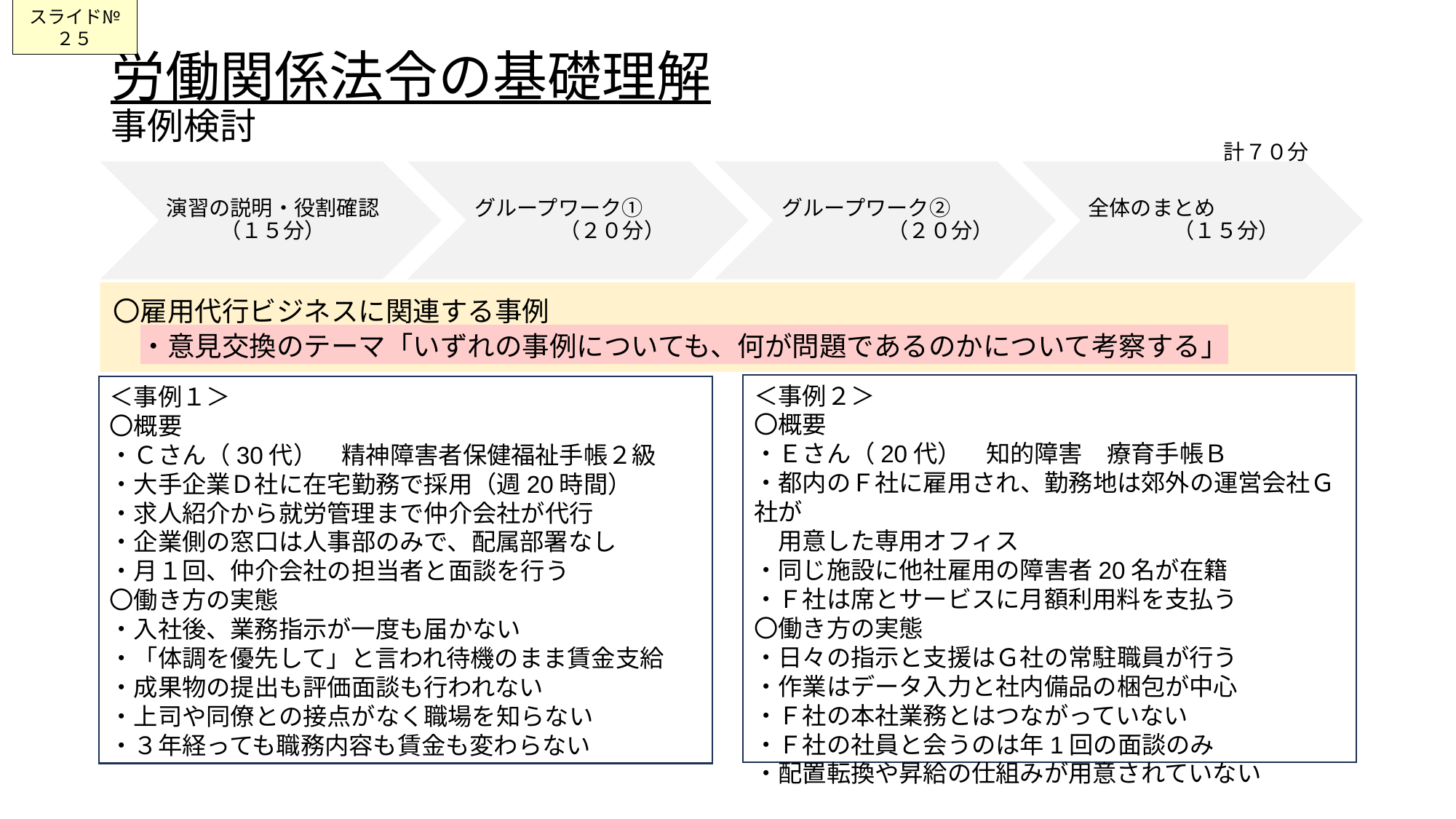

スライド№２５
# 労働関係法令の基礎理解 事例検討
計７０分
演習の説明・役割確認（１５分）
グループワーク①　　　　　（２０分）
グループワーク②　　　　　　　（２０分）
全体のまとめ　　　　　　　（１５分）
〇雇用代行ビジネスに関連する事例
　・意見交換のテーマ「いずれの事例についても、何が問題であるのかについて考察する」
＜事例２＞
〇概要
・Ｅさん（20代）　知的障害　療育手帳Ｂ
・都内のＦ社に雇用され、勤務地は郊外の運営会社Ｇ社が
　用意した専用オフィス
・同じ施設に他社雇用の障害者20名が在籍
・Ｆ社は席とサービスに月額利用料を支払う
〇働き方の実態
・日々の指示と支援はＧ社の常駐職員が行う
・作業はデータ入力と社内備品の梱包が中心
・Ｆ社の本社業務とはつながっていない
・Ｆ社の社員と会うのは年1回の面談のみ
・配置転換や昇給の仕組みが用意されていない
＜事例１＞
〇概要
・Ｃさん（30代）　精神障害者保健福祉手帳２級
・大手企業Ｄ社に在宅勤務で採用（週20時間）
・求人紹介から就労管理まで仲介会社が代行
・企業側の窓口は人事部のみで、配属部署なし
・月１回、仲介会社の担当者と面談を行う
〇働き方の実態
・入社後、業務指示が一度も届かない
・「体調を優先して」と言われ待機のまま賃金支給
・成果物の提出も評価面談も行われない
・上司や同僚との接点がなく職場を知らない
・３年経っても職務内容も賃金も変わらない